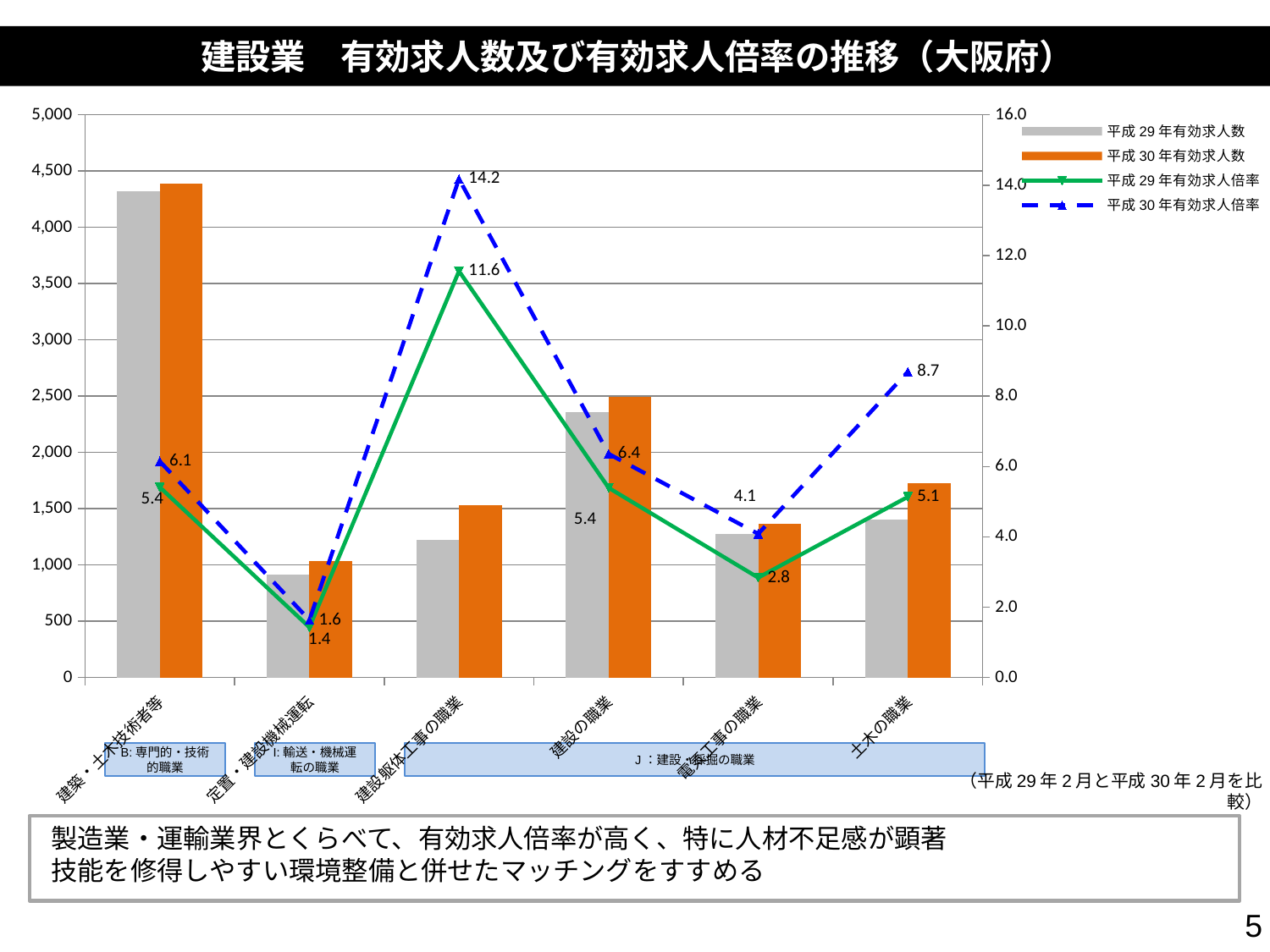

建設業　有効求人数及び有効求人倍率の推移（大阪府）

### Chart

| Category | 平成29年有効求人数　 | 平成30年有効求人数　 | 平成29年有効求人倍率 | 平成30年有効求人倍率 |
|---|---|---|---|---|
|   建築・土木技術者等 | 4324.0 | 4389.0 | 5.411764705882353 | 6.147058823529412 |
|   定置・建設機械運転 | 911.0 | 1038.0 | 1.4301412872841444 | 1.6346456692913385 |
|   建設躯体工事の職業 | 1225.0 | 1531.0 | 11.556603773584905 | 14.175925925925926 |
|   建設の職業 | 2362.0 | 2493.0 | 5.392694063926941 | 6.35969387755102 |
|   電気工事の職業 | 1275.0 | 1368.0 | 2.8396436525612474 | 4.083582089552239 |
|   土木の職業 | 1407.0 | 1730.0 | 5.135036496350365 | 8.693467336683417 |
B:専門的・技術的職業
I:輸送・機械運転の職業
J：建設・採掘の職業
（平成29年2月と平成30年2月を比較）

製造業・運輸業界とくらべて、有効求人倍率が高く、特に人材不足感が顕著
技能を修得しやすい環境整備と併せたマッチングをすすめる
5